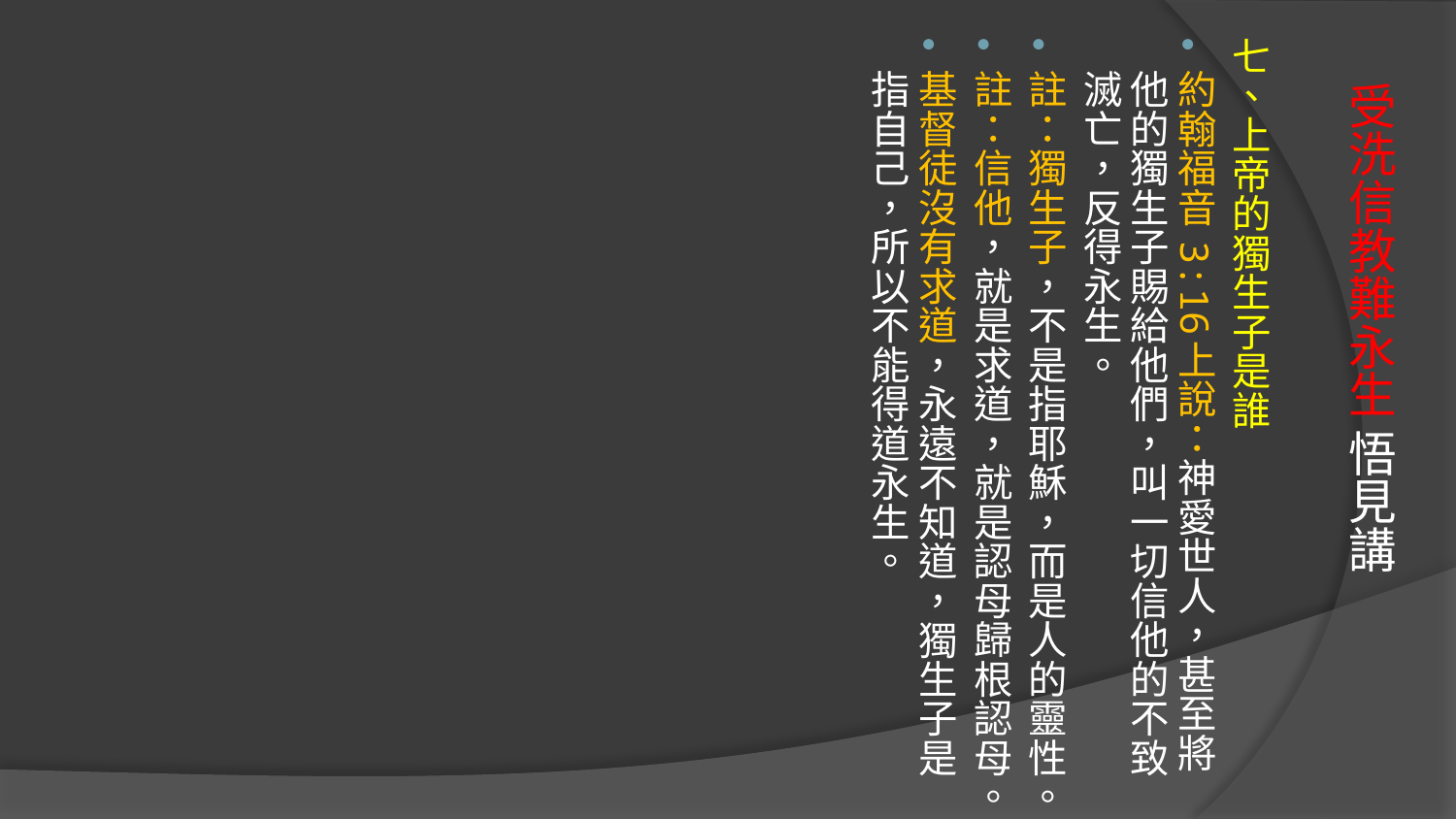

七、上帝的獨生子是誰
約翰福音 3:16上說：神愛世人，甚至將他的獨生子賜給他們，叫一切信他的不致滅亡，反得永生。
註：獨生子，不是指耶穌，而是人的靈性。
註：信他，就是求道，就是認母歸根認母。
基督徒沒有求道，永遠不知道，獨生子是指自己，所以不能得道永生。

# 受洗信教難永生 悟見講